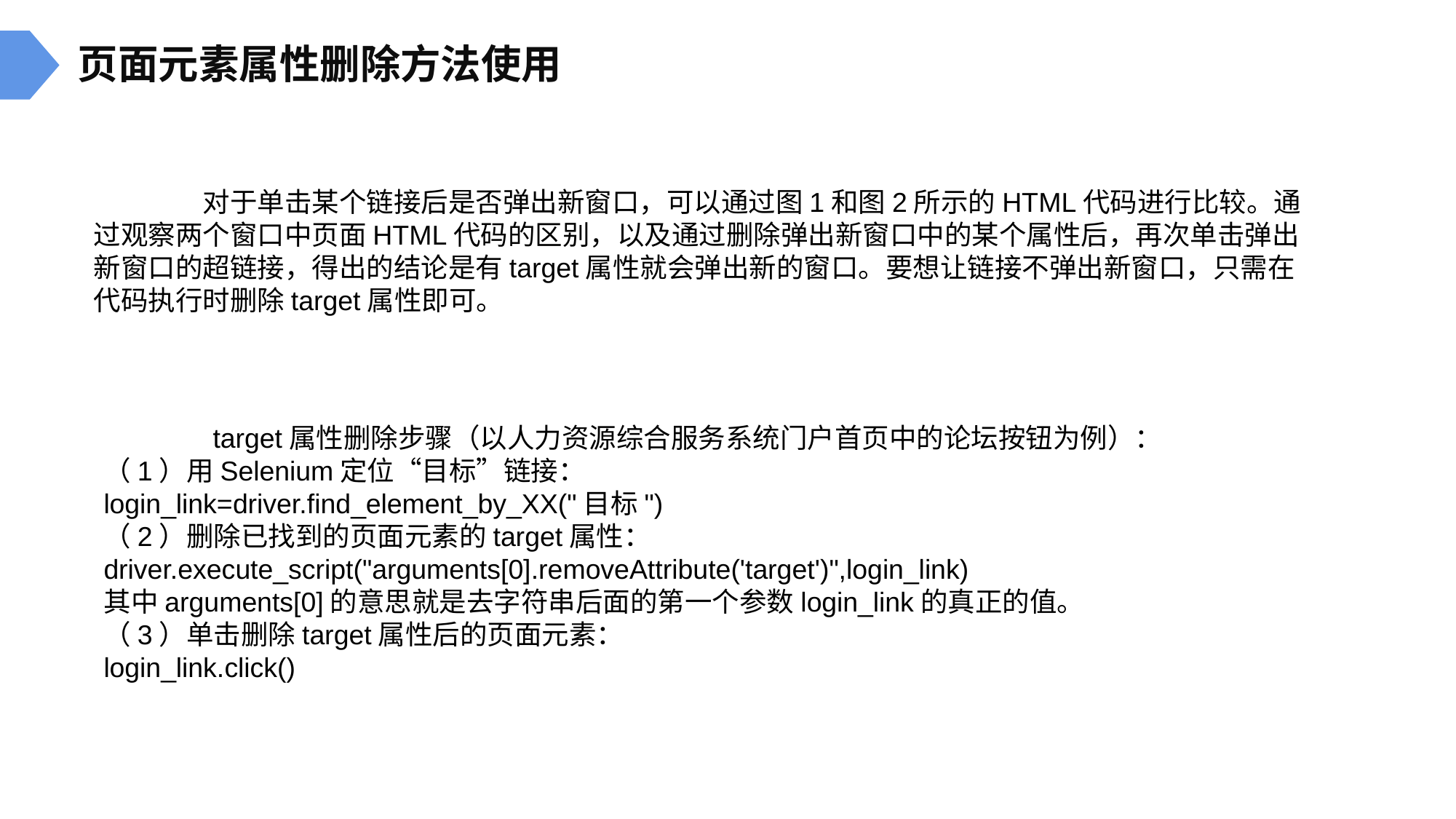

页面元素属性删除方法使用
	对于单击某个链接后是否弹出新窗口，可以通过图1和图2所示的HTML代码进行比较。通过观察两个窗口中页面HTML代码的区别，以及通过删除弹出新窗口中的某个属性后，再次单击弹出新窗口的超链接，得出的结论是有target属性就会弹出新的窗口。要想让链接不弹出新窗口，只需在代码执行时删除target属性即可。

	target属性删除步骤（以人力资源综合服务系统门户首页中的论坛按钮为例）：
（1）用Selenium定位“目标”链接：
login_link=driver.find_element_by_XX("目标")
（2）删除已找到的页面元素的target属性：
driver.execute_script("arguments[0].removeAttribute('target')",login_link)
其中arguments[0]的意思就是去字符串后面的第一个参数login_link的真正的值。
（3）单击删除target属性后的页面元素：
login_link.click()